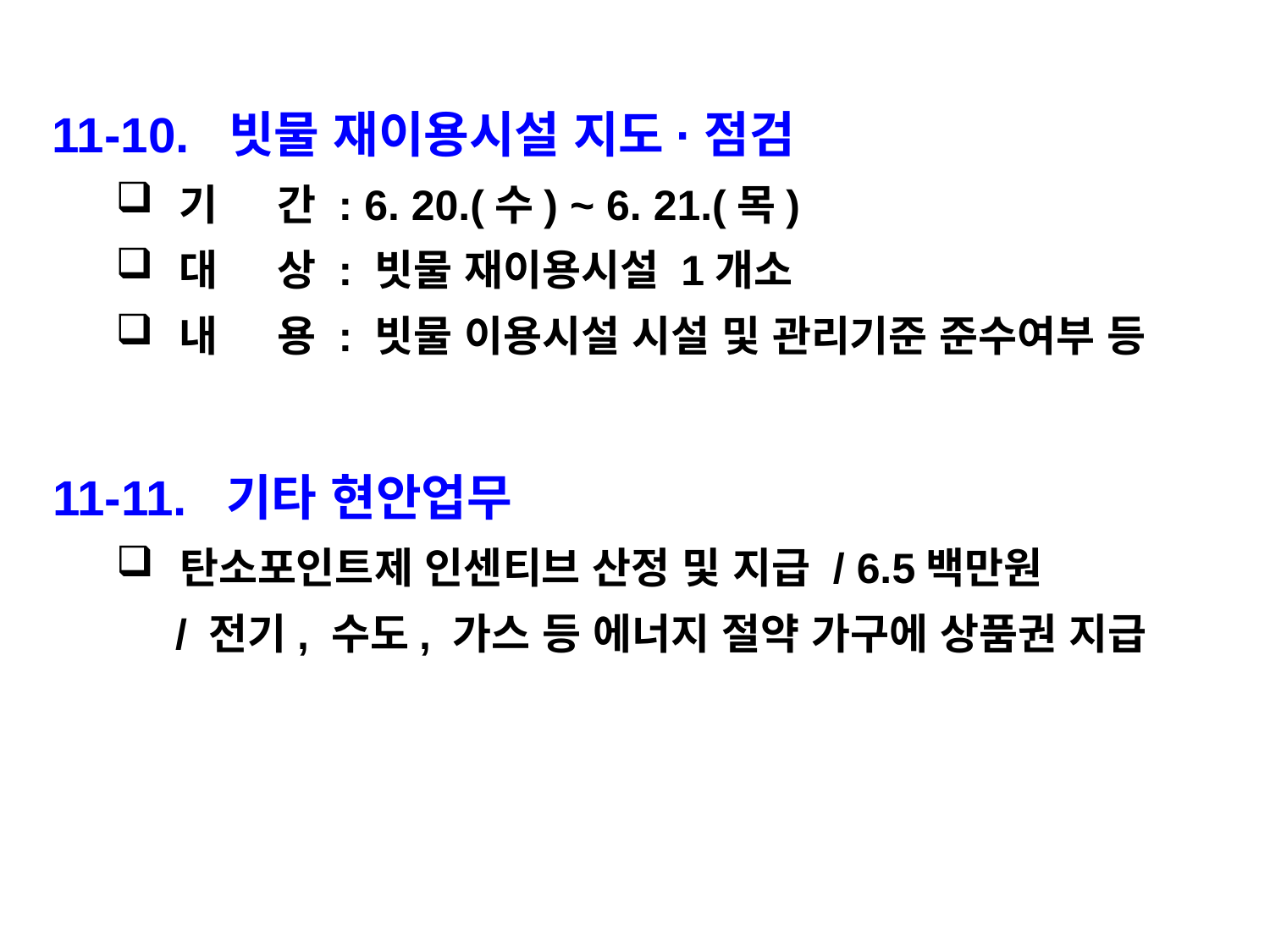

11-10.  빗물 재이용시설 지도·점검
기     간 : 6. 20.(수) ~ 6. 21.(목)
대     상 : 빗물 재이용시설 1개소
내     용 : 빗물 이용시설 시설 및 관리기준 준수여부 등

11-11.  기타 현안업무
탄소포인트제 인센티브 산정 및 지급 / 6.5백만원
     / 전기, 수도, 가스 등 에너지 절약 가구에 상품권 지급